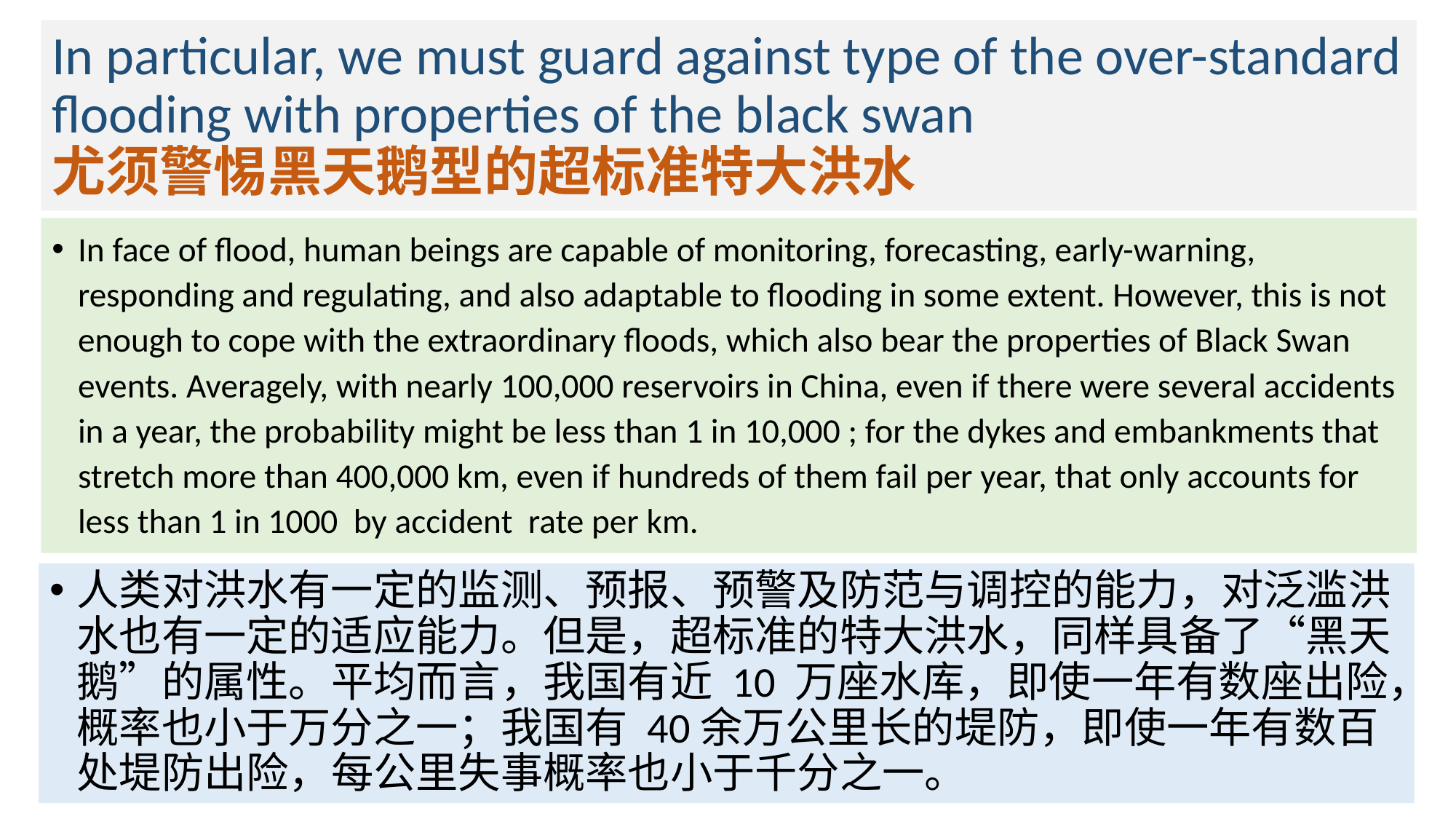

# In particular, we must guard against type of the over-standard flooding with properties of the black swan 尤须警惕黑天鹅型的超标准特大洪水
In face of flood, human beings are capable of monitoring, forecasting, early-warning, responding and regulating, and also adaptable to flooding in some extent. However, this is not enough to cope with the extraordinary floods, which also bear the properties of Black Swan events. Averagely, with nearly 100,000 reservoirs in China, even if there were several accidents in a year, the probability might be less than 1 in 10,000 ; for the dykes and embankments that stretch more than 400,000 km, even if hundreds of them fail per year, that only accounts for less than 1 in 1000  by accident  rate per km.
人类对洪水有一定的监测、预报、预警及防范与调控的能力，对泛滥洪水也有一定的适应能力。但是，超标准的特大洪水，同样具备了“黑天鹅”的属性。平均而言，我国有近 10 万座水库，即使一年有数座出险，概率也小于万分之一；我国有 40余万公里长的堤防，即使一年有数百处堤防出险，每公里失事概率也小于千分之一。